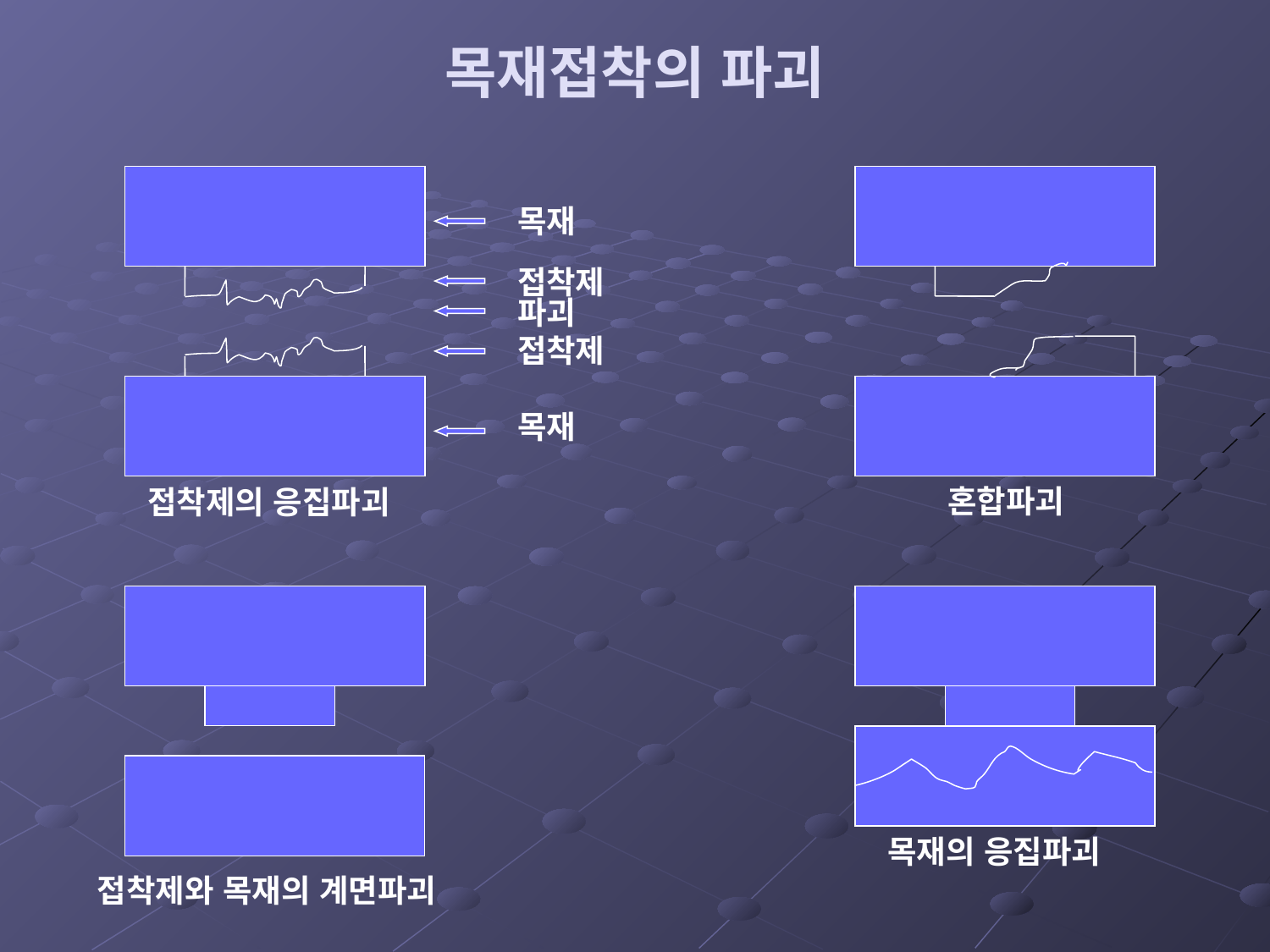

# 목재접착의 파괴

목재

접착제
파괴
접착제

목재

혼합파괴
접착제의 응집파괴

목재의 응집파괴
접착제와 목재의 계면파괴